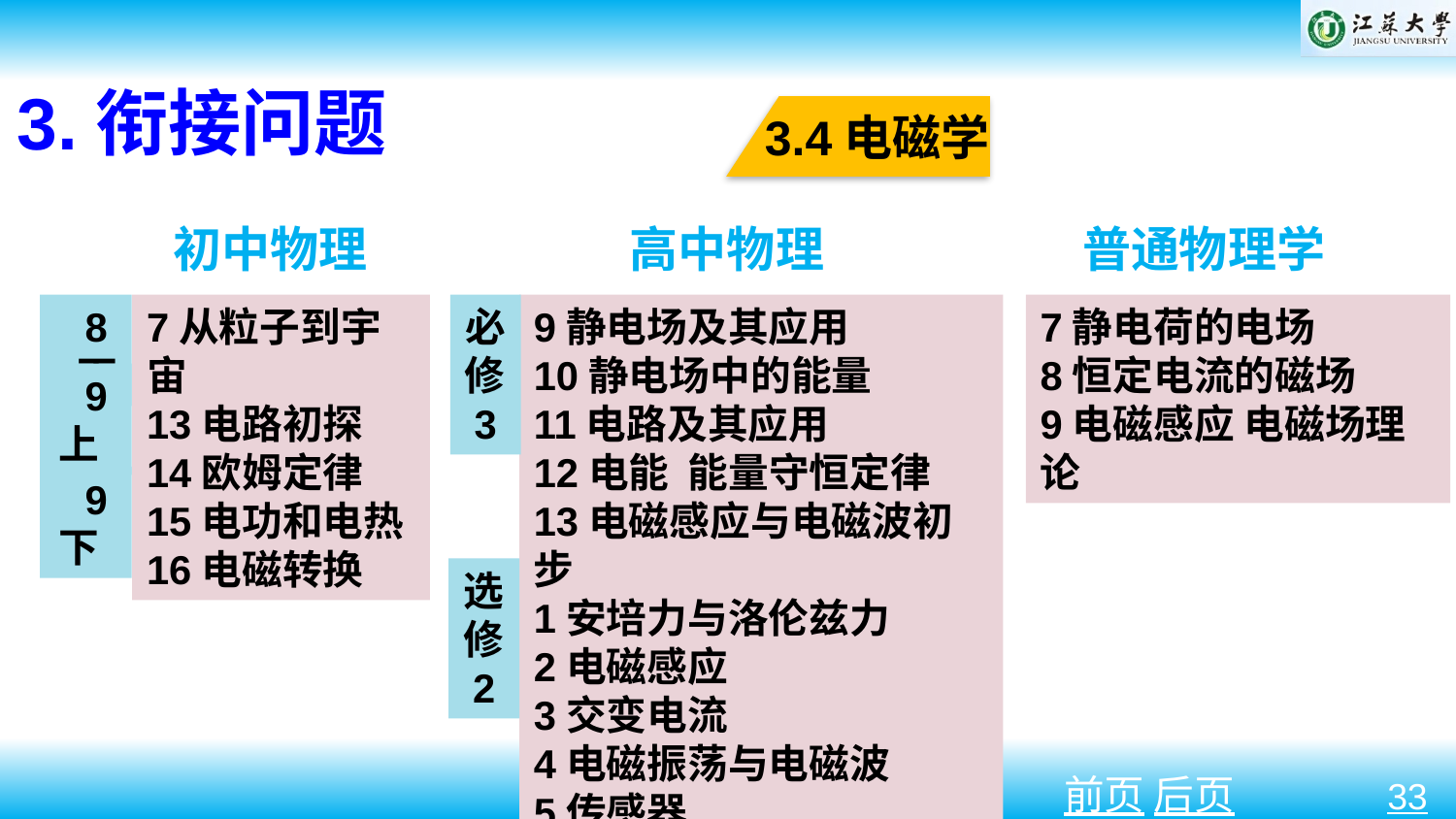

3.衔接问题
3.4电磁学
初中物理
高中物理
普通物理学
8下
7从粒子到宇宙
13电路初探
14欧姆定律
15电功和电热
16电磁转换
必修3
9静电场及其应用
10静电场中的能量
11电路及其应用
12电能  能量守恒定律
13电磁感应与电磁波初步
1安培力与洛伦兹力
2电磁感应
3交变电流
4电磁振荡与电磁波
5传感器
7静电荷的电场
8恒定电流的磁场
9电磁感应 电磁场理论
9上
9下
选修2